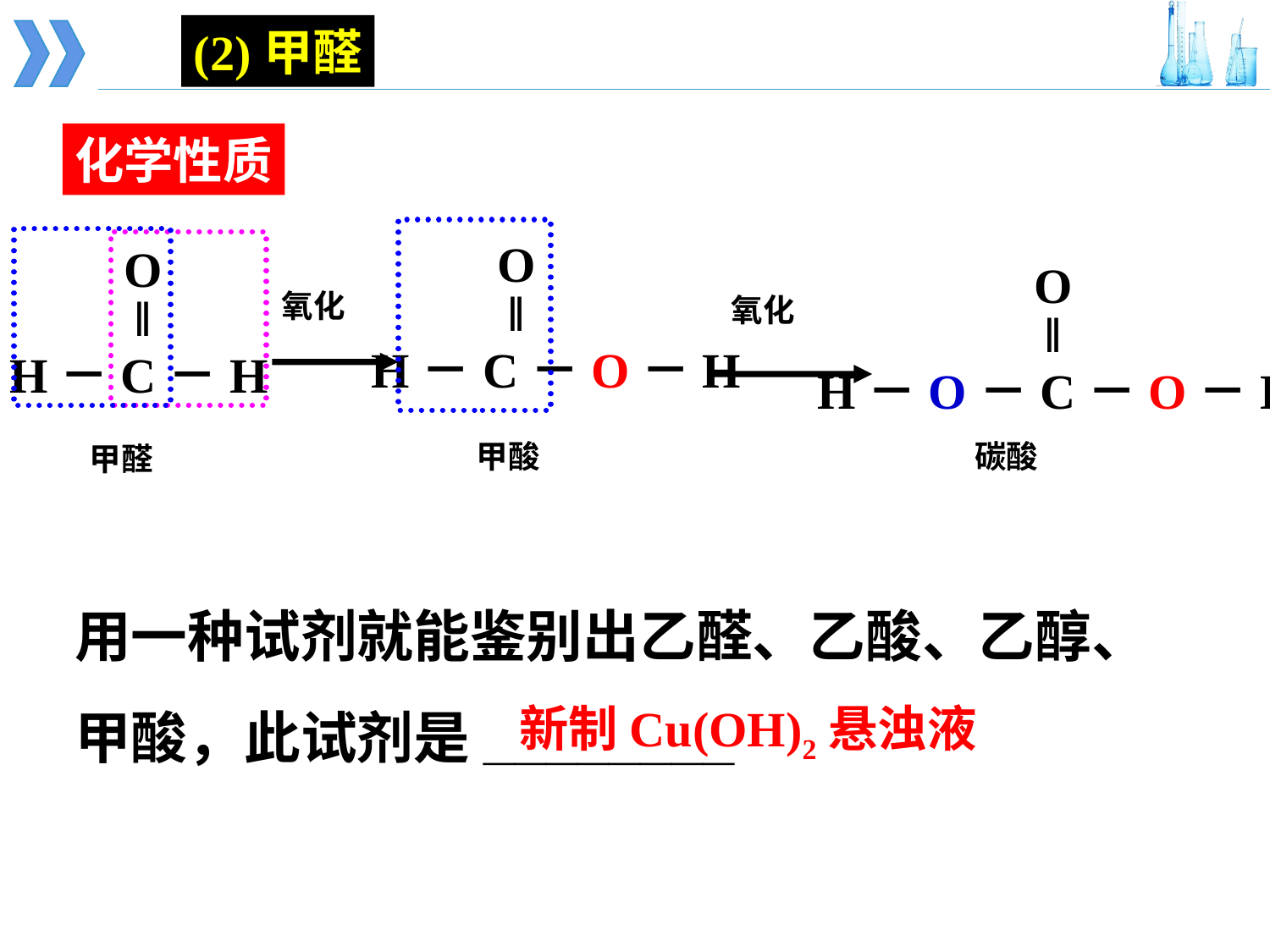

(2)甲醛
化学性质

O
‖
H－C－O－H

O
‖
H－C－H

O
‖
H－O－C－O－H
氧化
氧化

甲酸
碳酸
甲醛
用一种试剂就能鉴别出乙醛、乙酸、乙醇、甲酸，此试剂是________
新制Cu(OH)2悬浊液